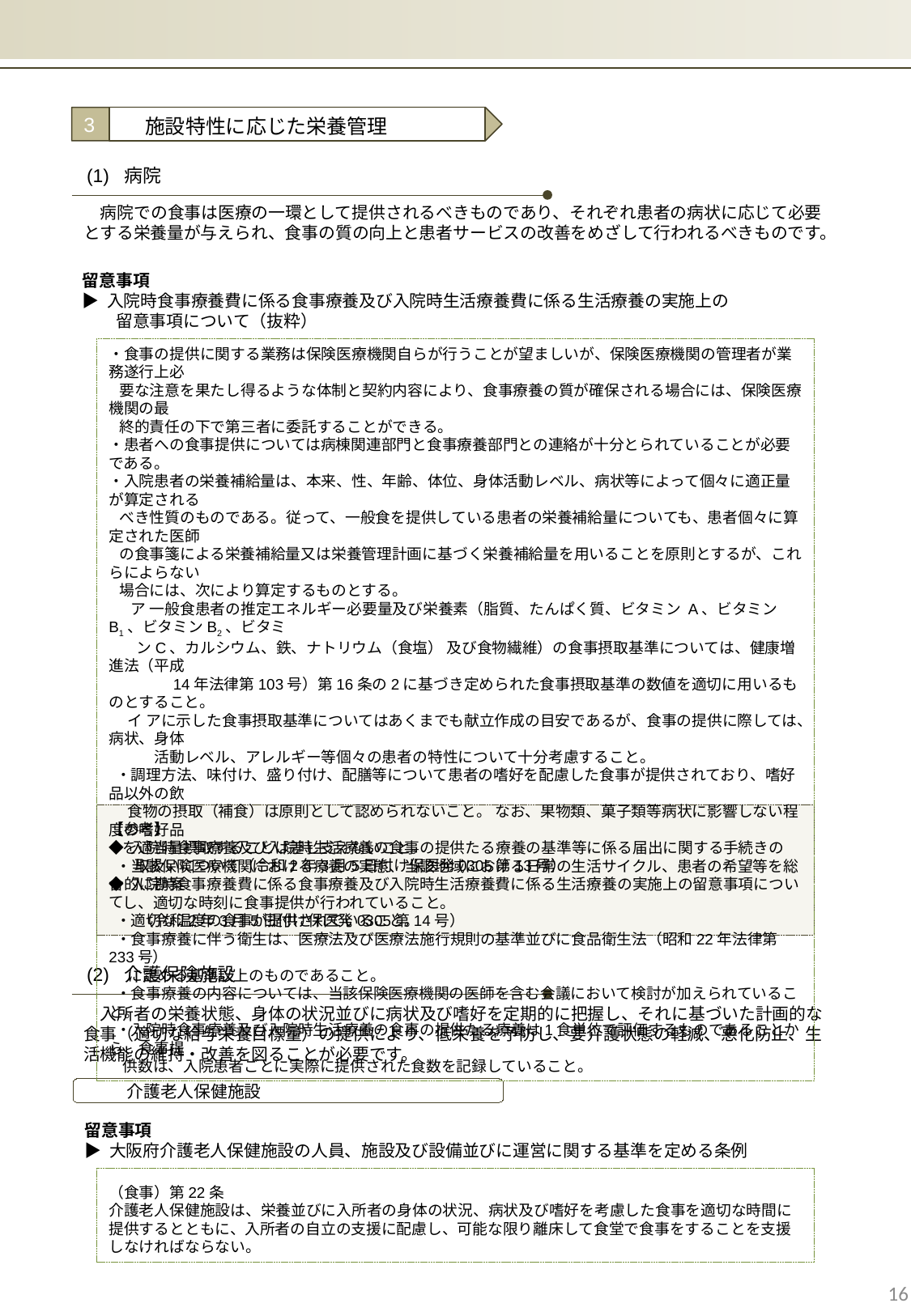

3
　施設特性に応じた栄養管理
(1)  病院

　病院での食事は医療の一環として提供されるべきものであり、それぞれ患者の病状に応じて必要とする栄養量が与えられ、食事の質の向上と患者サービスの改善をめざして行われるべきものです。
留意事項
▶ 入院時食事療養費に係る食事療養及び入院時生活療養費に係る生活療養の実施上の
　　留意事項について（抜粋）
・食事の提供に関する業務は保険医療機関自らが行うことが望ましいが、保険医療機関の管理者が業務遂行上必
  要な注意を果たし得るような体制と契約内容により、食事療養の質が確保される場合には、保険医療機関の最
  終的責任の下で第三者に委託することができる。
・患者への食事提供については病棟関連部門と食事療養部門との連絡が十分とられていることが必要である。
・入院患者の栄養補給量は、本来、性、年齢、体位、身体活動レベル、病状等によって個々に適正量が算定される
  べき性質のものである。従って、一般食を提供している患者の栄養補給量についても、患者個々に算定された医師
  の食事箋による栄養補給量又は栄養管理計画に基づく栄養補給量を用いることを原則とするが、これらによらない
  場合には、次により算定するものとする。
 　ア 一般食患者の推定エネルギー必要量及び栄養素（脂質、たんぱく質、ビタミン A、ビタミンB1、ビタミンB2、ビタミ
       ンC、カルシウム、鉄、ナトリウム（食塩） 及び食物繊維）の食事摂取基準については、健康増進法（平成
　　　　14年法律第103号）第16条の2に基づき定められた食事摂取基準の数値を適切に用いるものとすること。
　 イ アに示した食事摂取基準についてはあくまでも献立作成の目安であるが、食事の提供に際しては、病状、身体
　　　活動レベル、アレルギー等個々の患者の特性について十分考慮すること。
 ・調理方法、味付け、盛り付け、配膳等について患者の嗜好を配慮した食事が提供されており、嗜好品以外の飲
　 食物の摂取（補食）は原則として認められないこと。 なお、果物類、菓子類等病状に影響しない程度の嗜好品
   を適当量摂取することは差し支えないこと。
 ・当該保険医療機関における療養の実態、当該地域における日常の生活サイクル、患者の希望等を総合的に勘案
   し、適切な時刻に食事提供が行われていること。
 ・適切な温度の食事が提供されていること。
 ・食事療養に伴う衛生は、医療法及び医療法施行規則の基準並びに食品衛生法（昭和22年法律第233号）
　 に定める基準以上のものであること。
 ・食事療養の内容については、当該保険医療機関の医師を含む会議において検討が加えられていること。
 ・入院時食事療養及び入院時生活療養の食事の提供たる療養は1食単位で評価するものであることから、食事提
   供数は、入院患者ごとに実際に提供された食数を記録していること。
【参考】
◆ 入院時食事療養及び入院時生活療養の食事の提供たる療養の基準等に係る届出に関する手続きの
  　取扱いについて（令和2年3月5日付け保医発0305第13号）
◆ 入院時食事療養費に係る食事療養及び入院時生活療養費に係る生活療養の実施上の留意事項について
　　（令和2年3月5日付け保医発0305第14号）
(2)  介護保険施設

　入所者の栄養状態、身体の状況並びに病状及び嗜好を定期的に把握し、それに基づいた計画的な食事（適切な給与栄養目標量）の提供により、低栄養を予防し、要介護状態の軽減、悪化防止、生活機能の維持・改善を図ることが必要です。
　　　介護老人保健施設
留意事項
▶ 大阪府介護老人保健施設の人員、施設及び設備並びに運営に関する基準を定める条例
（食事）第22条
介護老人保健施設は、栄養並びに入所者の身体の状況、病状及び嗜好を考慮した食事を適切な時間に提供するとともに、入所者の自立の支援に配慮し、可能な限り離床して食堂で食事をすることを支援しなければならない。
16